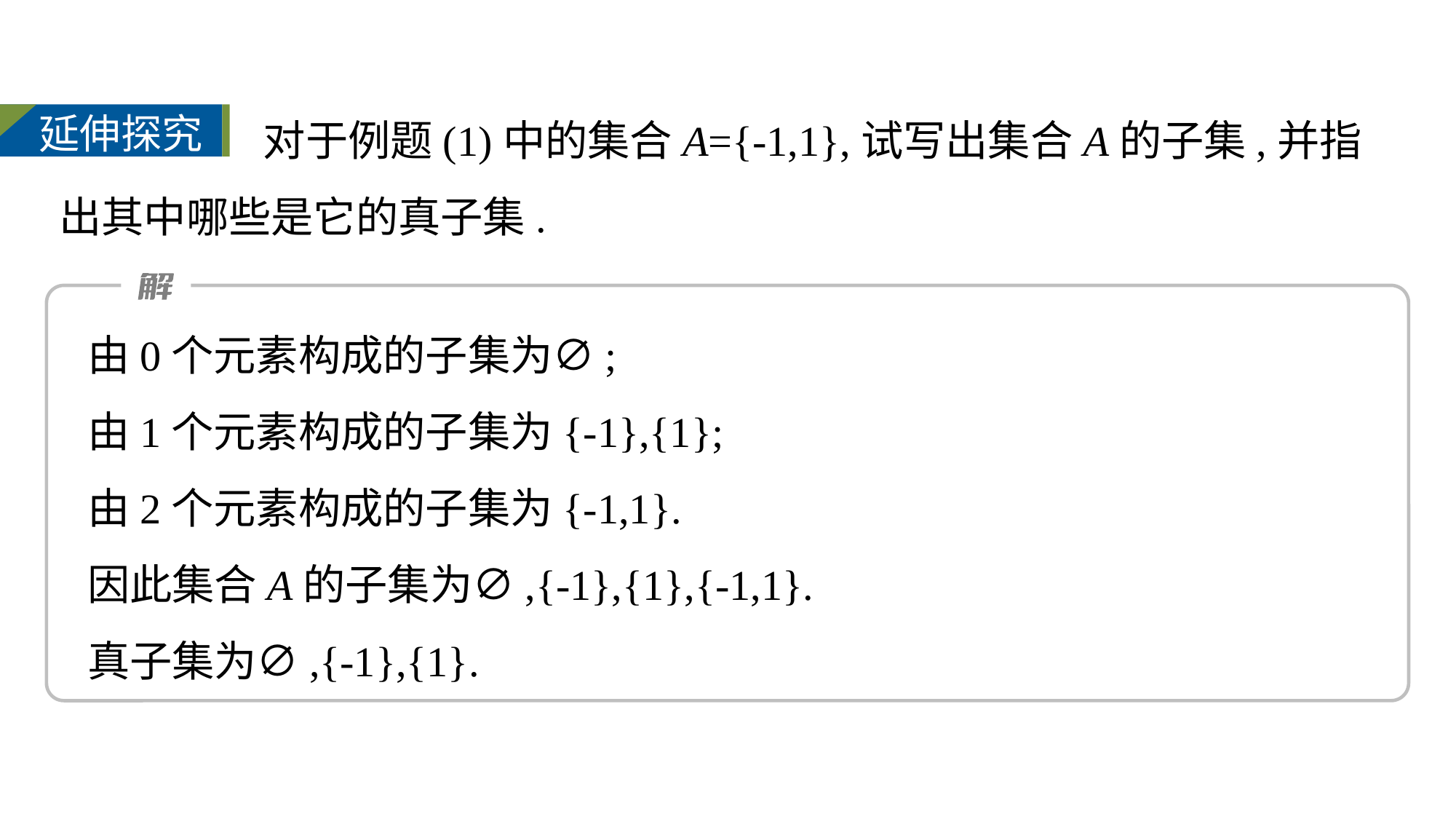

对于例题(1)中的集合A={-1,1},试写出集合A的子集,并指出其中哪些是它的真子集.
延伸探究

由0个元素构成的子集为∅;
由1个元素构成的子集为{-1},{1};
由2个元素构成的子集为{-1,1}.
因此集合A的子集为∅,{-1},{1},{-1,1}.
真子集为∅,{-1},{1}.